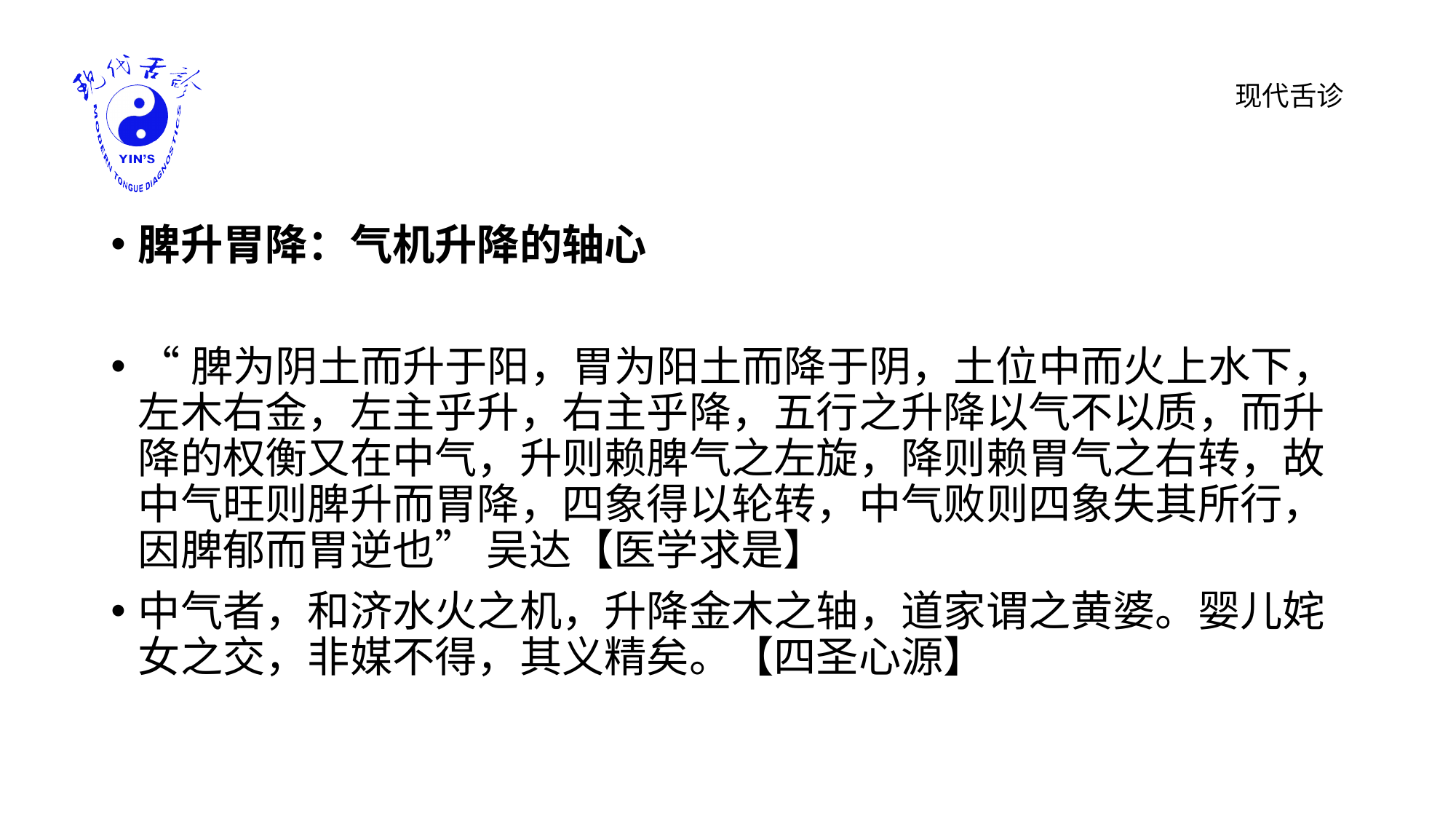

脾升胃降：气机升降的轴心

“脾为阴土而升于阳，胃为阳土而降于阴，土位中而火上水下，左木右金，左主乎升，右主乎降，五行之升降以气不以质，而升降的权衡又在中气，升则赖脾气之左旋，降则赖胃气之右转，故中气旺则脾升而胃降，四象得以轮转，中气败则四象失其所行，因脾郁而胃逆也” 吴达【医学求是】
中气者，和济水火之机，升降金木之轴，道家谓之黄婆。婴儿姹女之交，非媒不得，其义精矣。【四圣心源】